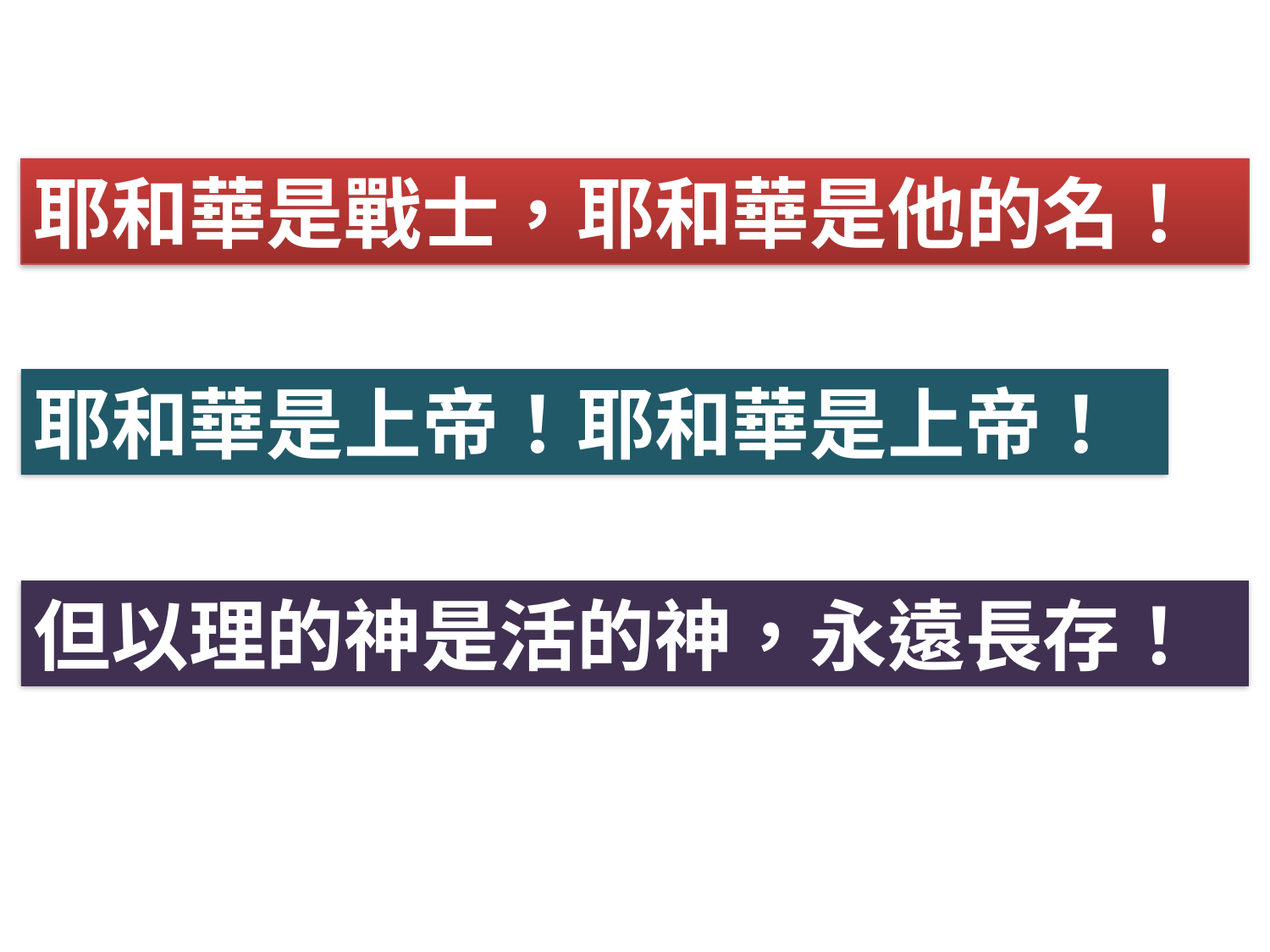

耶和華是戰士，耶和華是他的名！
耶和華是上帝！耶和華是上帝！
但以理的神是活的神，永遠長存！